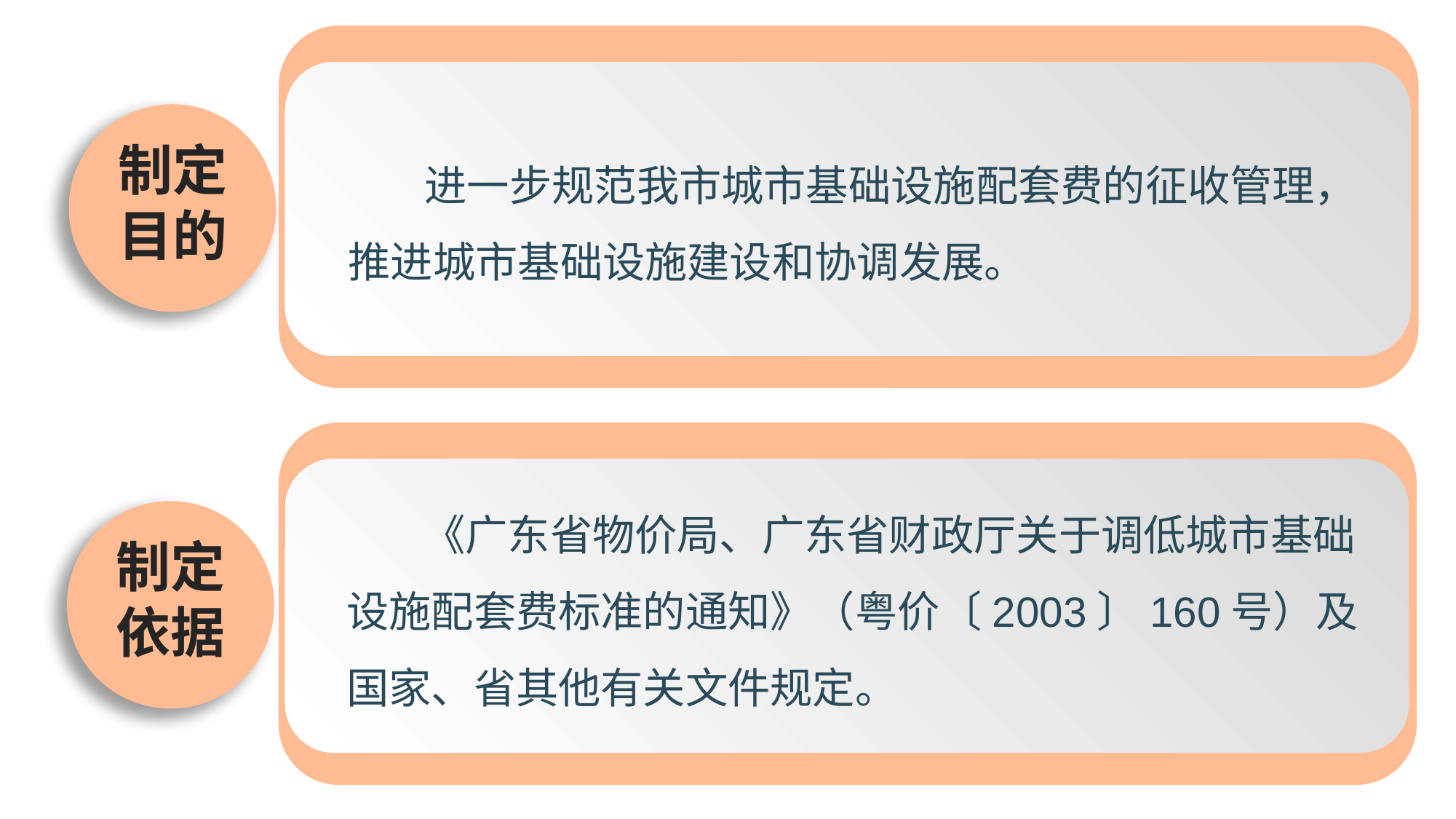

进一步规范我市城市基础设施配套费的征收管理，推进城市基础设施建设和协调发展。
制定
目的

       《广东省物价局、广东省财政厅关于调低城市基础设施配套费标准的通知》（粤价〔2003〕160号）及国家、省其他有关文件规定。

制定
依据